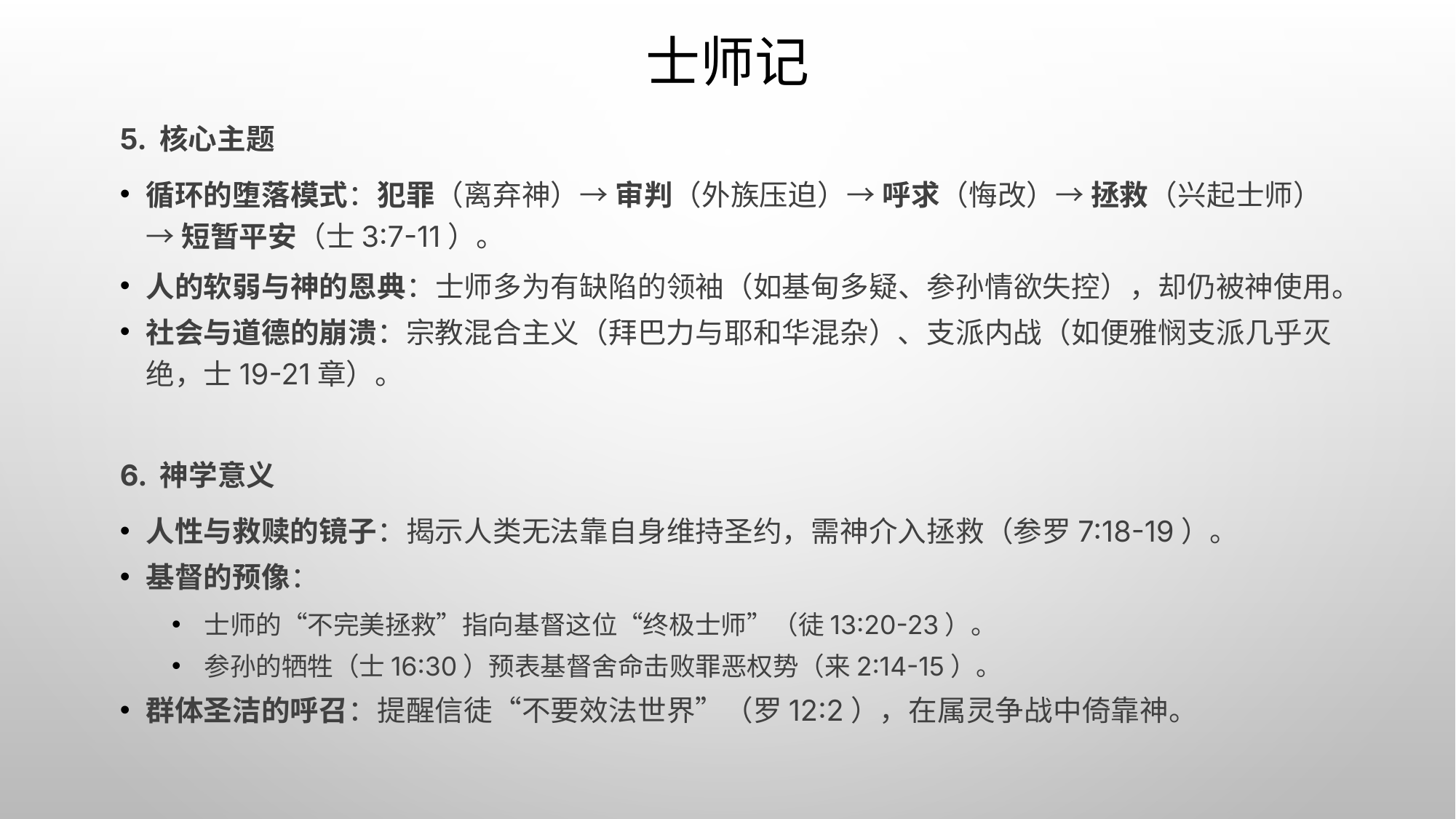

# 士师记
5. 核心主题
循环的堕落模式：犯罪（离弃神）→ 审判（外族压迫）→ 呼求（悔改）→ 拯救（兴起士师）→ 短暂平安（士3:7-11）。
人的软弱与神的恩典：士师多为有缺陷的领袖（如基甸多疑、参孙情欲失控），却仍被神使用。
社会与道德的崩溃：宗教混合主义（拜巴力与耶和华混杂）、支派内战（如便雅悯支派几乎灭绝，士19-21章）。

6. 神学意义
人性与救赎的镜子：揭示人类无法靠自身维持圣约，需神介入拯救（参罗7:18-19）。
基督的预像：
士师的“不完美拯救”指向基督这位“终极士师”（徒13:20-23）。
参孙的牺牲（士16:30）预表基督舍命击败罪恶权势（来2:14-15）。
群体圣洁的呼召：提醒信徒“不要效法世界”（罗12:2），在属灵争战中倚靠神。